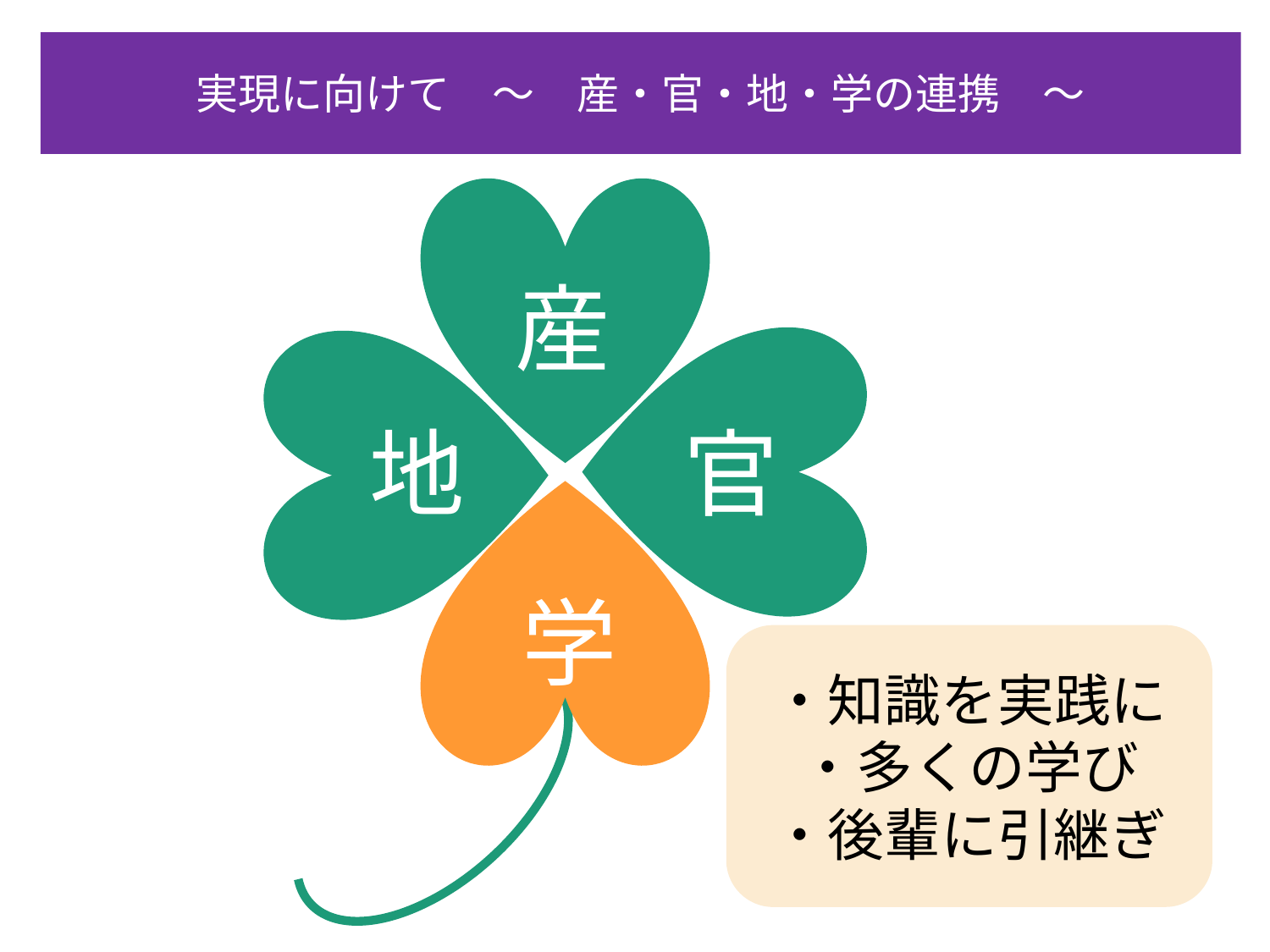

実現に向けて　～　産・官・地・学の連携　～

産

地
官

学
・知識を実践に
・多くの学び
・後輩に引継ぎ